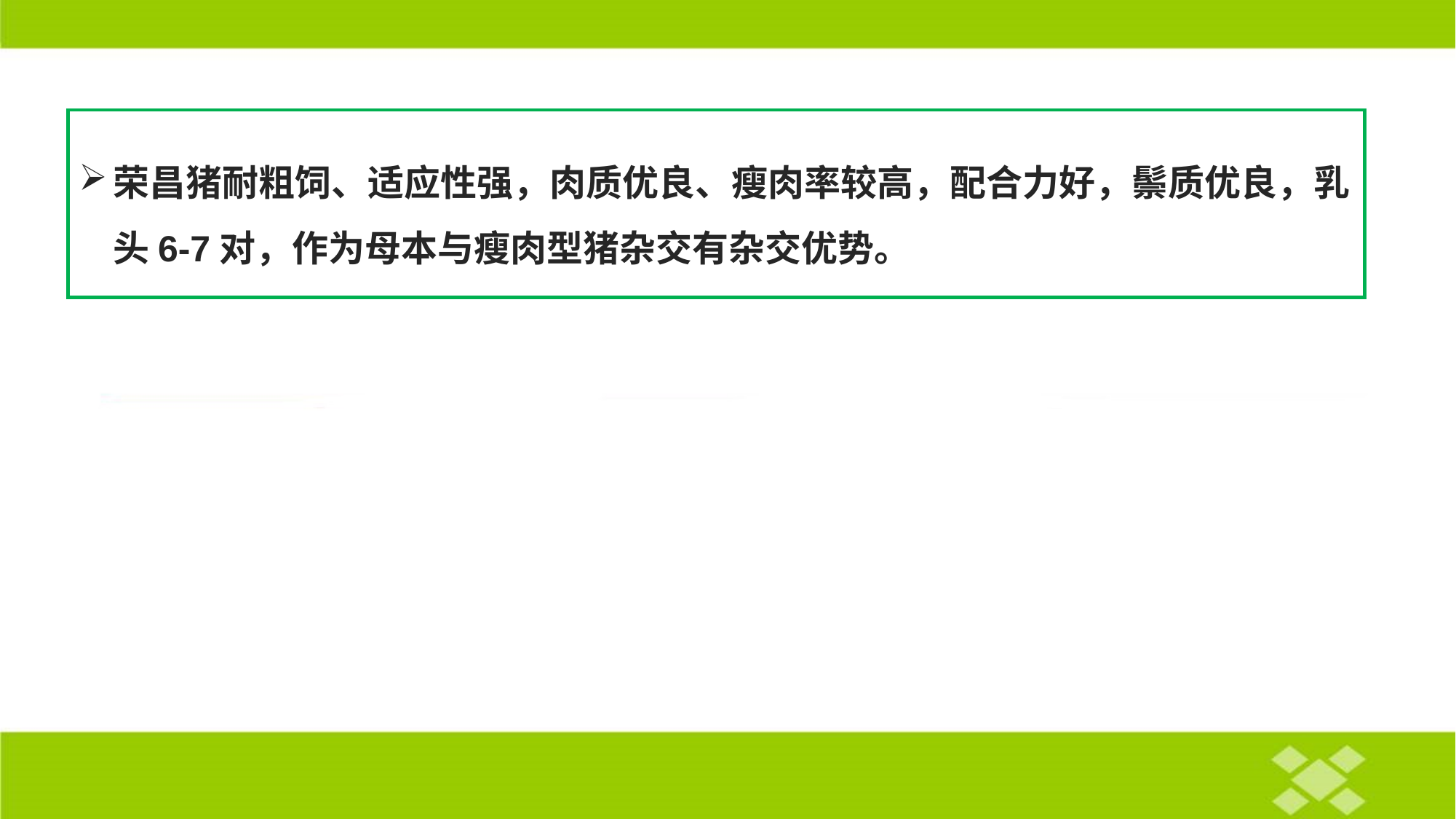

荣昌猪耐粗饲、适应性强，肉质优良、瘦肉率较高，配合力好，鬃质优良，乳头6-7对，作为母本与瘦肉型猪杂交有杂交优势。